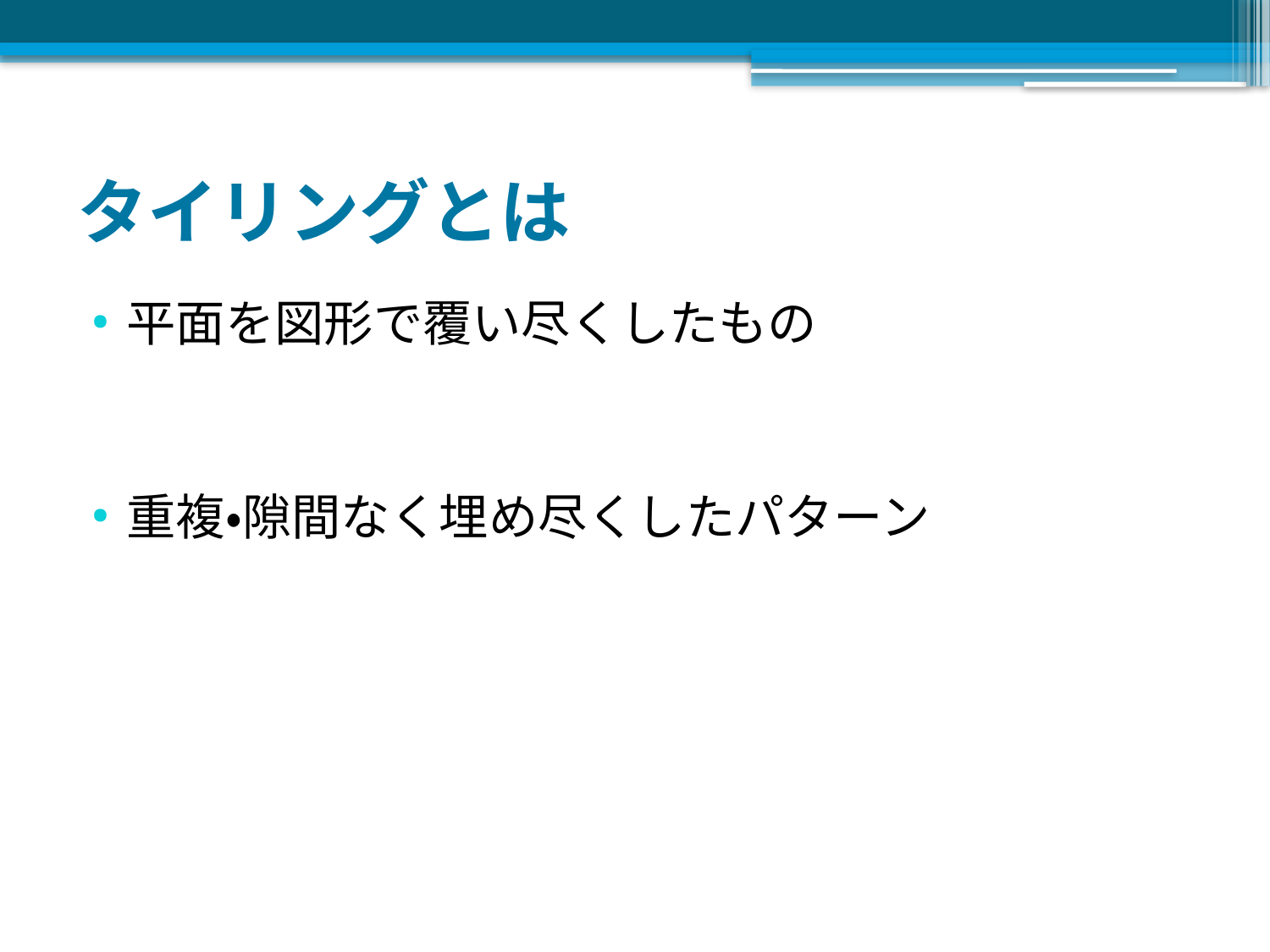

# タイリングとは
平面を図形で覆い尽くしたもの

重複・隙間なく埋め尽くしたパターン